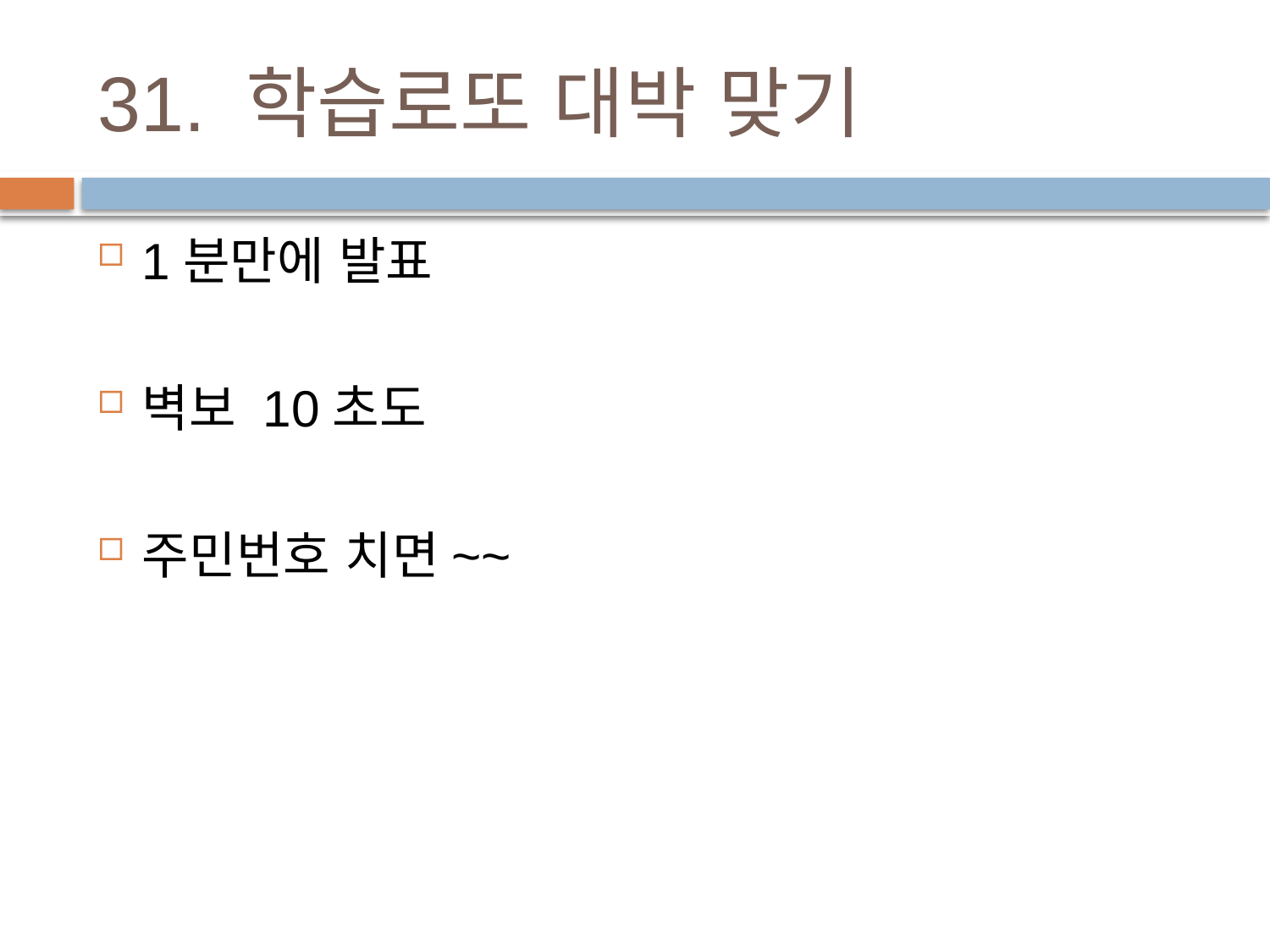

# 31. 학습로또 대박 맞기
1분만에 발표

벽보 10초도

주민번호 치면~~